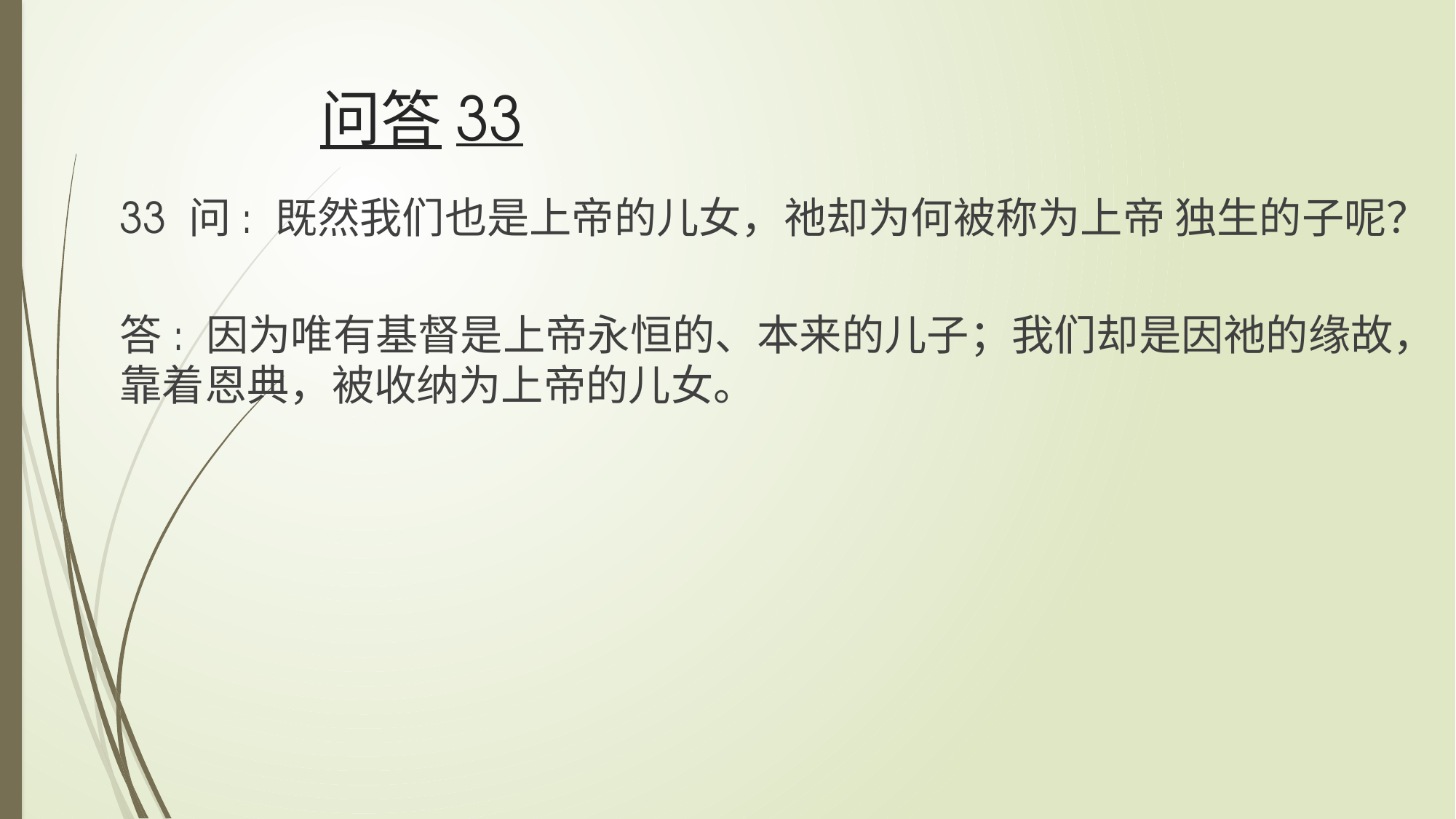

# 问答33
33 问: 既然我们也是上帝的儿女，祂却为何被称为上帝 独生的子呢？
答: 因为唯有基督是上帝永恒的、本来的儿子；我们却是因祂的缘故，靠着恩典，被收纳为上帝的儿女。